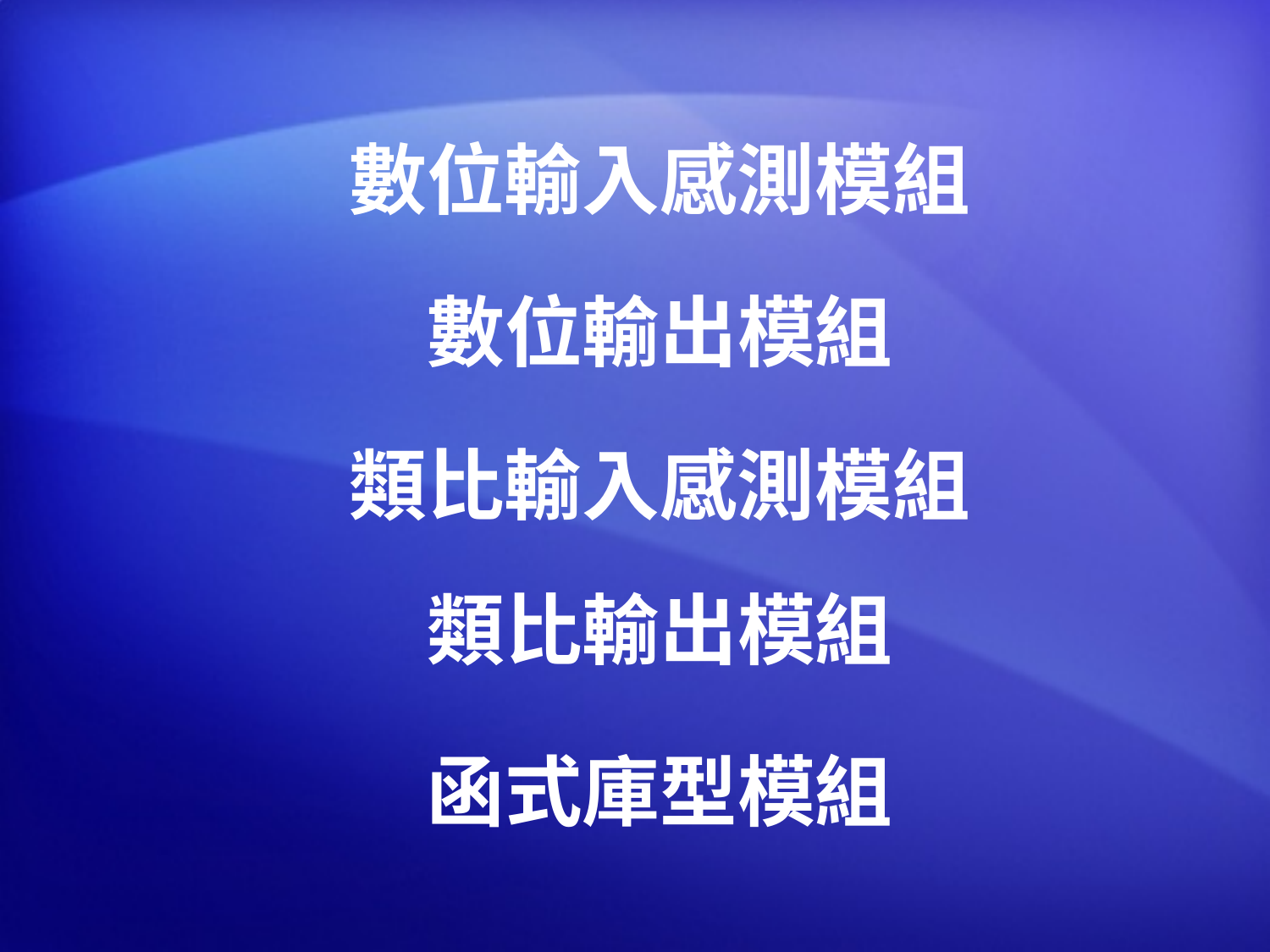

# 數位輸入感測模組
數位輸出模組
類比輸入感測模組
類比輸出模組
函式庫型模組